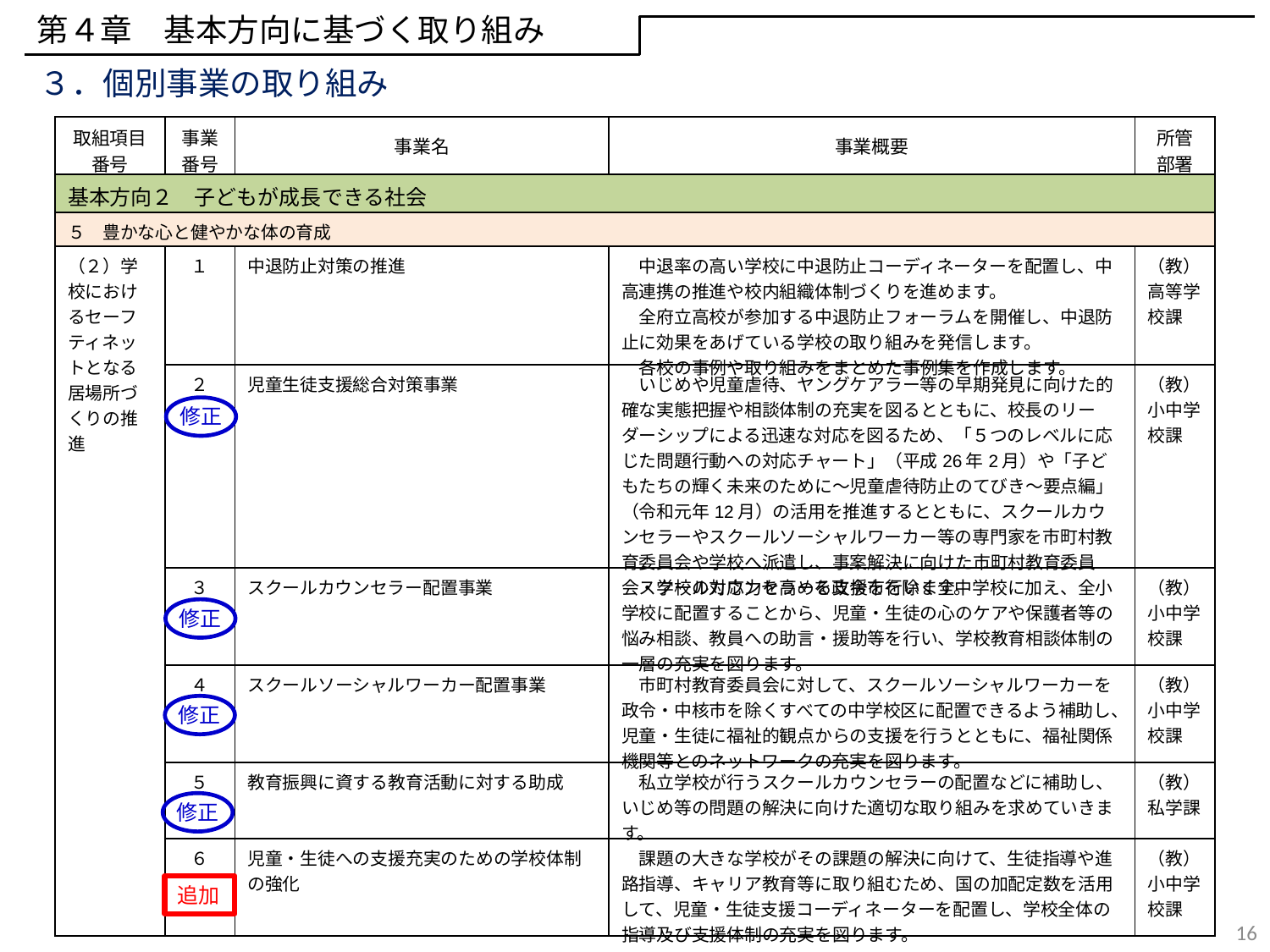

第４章　基本方向に基づく取り組み
３．個別事業の取り組み
| 取組項目 番号 | 事業 番号 | 事業名 | 事業概要 | 所管 部署 |
| --- | --- | --- | --- | --- |
| 基本方向２　子どもが成長できる社会 |  |  |  |  |
| ５　豊かな心と健やかな体の育成 |  |  |  |  |
| （２）学校におけるセーフティネットとなる居場所づくりの推進 | １ | 中退防止対策の推進 | 中退率の高い学校に中退防止コーディネーターを配置し、中高連携の推進や校内組織体制づくりを進めます。 　全府立高校が参加する中退防止フォーラムを開催し、中退防止に効果をあげている学校の取り組みを発信します。 　各校の事例や取り組みをまとめた事例集を作成します。 | （教）高等学校課 |
|  | ２ | 児童生徒支援総合対策事業 | いじめや児童虐待、ヤングケアラー等の早期発見に向けた的確な実態把握や相談体制の充実を図るとともに、校長のリーダーシップによる迅速な対応を図るため、「５つのレベルに応じた問題行動への対応チャート」（平成26年2月）や「子どもたちの輝く未来のために～児童虐待防止のてびき～要点編」（令和元年12月）の活用を推進するとともに、スクールカウンセラーやスクールソーシャルワーカー等の専門家を市町村教育委員会や学校へ派遣し、事案解決に向けた市町村教育委員会・学校の対応力を高める支援を行います。 | （教）小中学校課 |
|  | ３ | スクールカウンセラー配置事業 | スクールカウンセラーを政令市を除く全中学校に加え、全小学校に配置することから、児童・生徒の心のケアや保護者等の悩み相談、教員への助言・援助等を行い、学校教育相談体制の一層の充実を図ります。 | （教）小中学校課 |
|  | ４ | スクールソーシャルワーカー配置事業 | 市町村教育委員会に対して、スクールソーシャルワーカーを政令・中核市を除くすべての中学校区に配置できるよう補助し、児童・生徒に福祉的観点からの支援を行うとともに、福祉関係機関等とのネットワークの充実を図ります。 | （教）小中学校課 |
|  | ５ | 教育振興に資する教育活動に対する助成 | 私立学校が行うスクールカウンセラーの配置などに補助し、いじめ等の問題の解決に向けた適切な取り組みを求めていきます。 | （教）私学課 |
|  | ６ | 児童・生徒への支援充実のための学校体制の強化 | 課題の大きな学校がその課題の解決に向けて、生徒指導や進路指導、キャリア教育等に取り組むため、国の加配定数を活用して、児童・生徒支援コーディネーターを配置し、学校全体の指導及び支援体制の充実を図ります。 | （教）小中学校課 |

修正

修正

修正

修正
追加
16